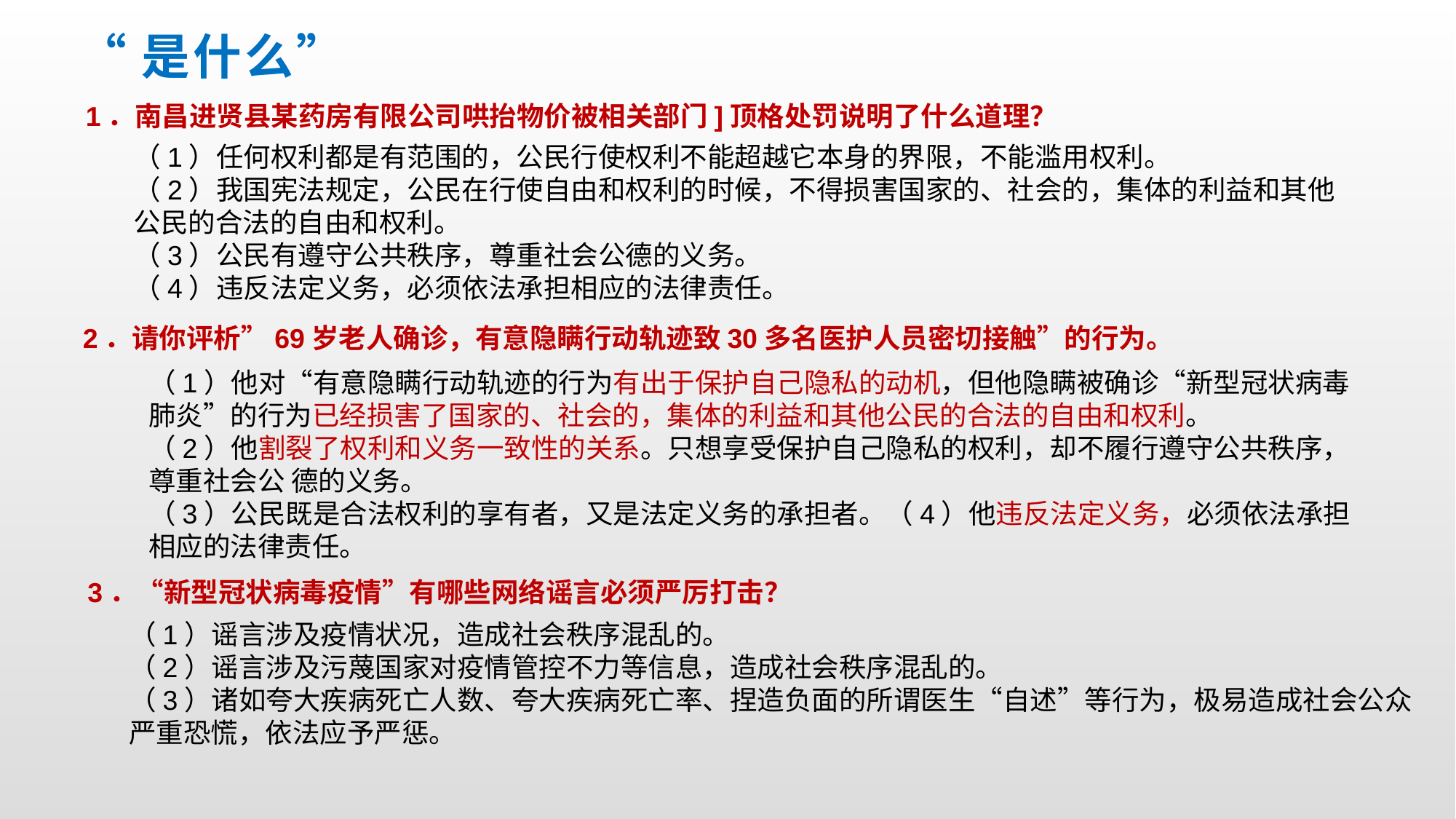

# “是什么”
1．南昌进贤县某药房有限公司哄抬物价被相关部门]顶格处罚说明了什么道理？
（1）任何权利都是有范围的，公民行使权利不能超越它本身的界限，不能滥用权利。
（2）我国宪法规定，公民在行使自由和权利的时候，不得损害国家的、社会的，集体的利益和其他公民的合法的自由和权利。
（3）公民有遵守公共秩序，尊重社会公德的义务。
（4）违反法定义务，必须依法承担相应的法律责任。
2．请你评析”69岁老人确诊，有意隐瞒行动轨迹致30多名医护人员密切接触”的行为。
（1）他对“有意隐瞒行动轨迹的行为有出于保护自己隐私的动机，但他隐瞒被确诊“新型冠状病毒肺炎”的行为已经损害了国家的、社会的，集体的利益和其他公民的合法的自由和权利。
（2）他割裂了权利和义务一致性的关系。只想享受保护自己隐私的权利，却不履行遵守公共秩序，尊重社会公 德的义务。
（3）公民既是合法权利的享有者，又是法定义务的承担者。（4）他违反法定义务，必须依法承担相应的法律责任。
3．“新型冠状病毒疫情”有哪些网络谣言必须严厉打击？
（1）谣言涉及疫情状况，造成社会秩序混乱的。
（2）谣言涉及污蔑国家对疫情管控不力等信息，造成社会秩序混乱的。
（3）诸如夸大疾病死亡人数、夸大疾病死亡率、捏造负面的所谓医生“自述”等行为，极易造成社会公众严重恐慌，依法应予严惩。